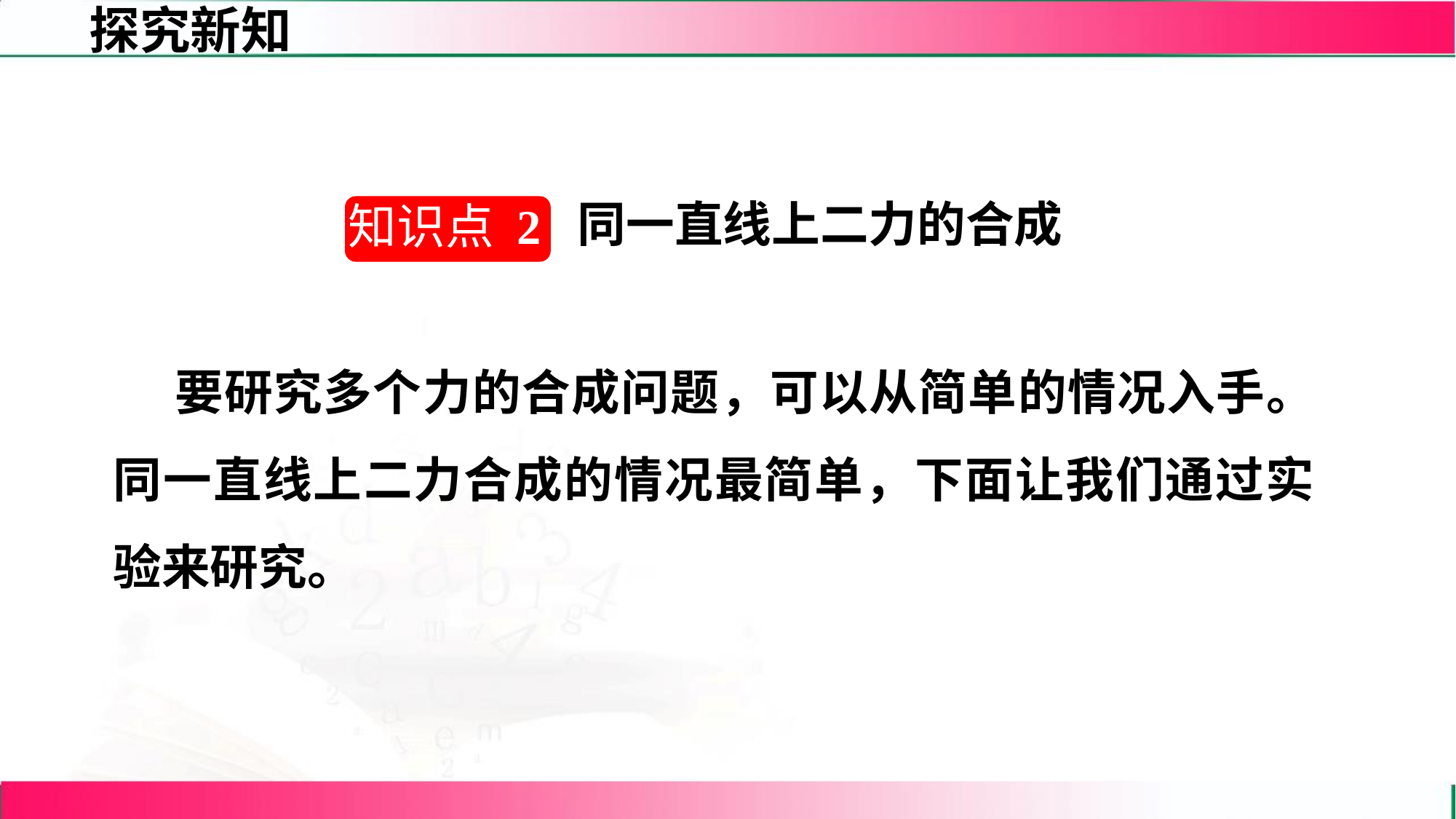

同一直线上二力的合成

知识点 2
    要研究多个力的合成问题，可以从简单的情况入手。同一直线上二力合成的情况最简单，下面让我们通过实验来研究。